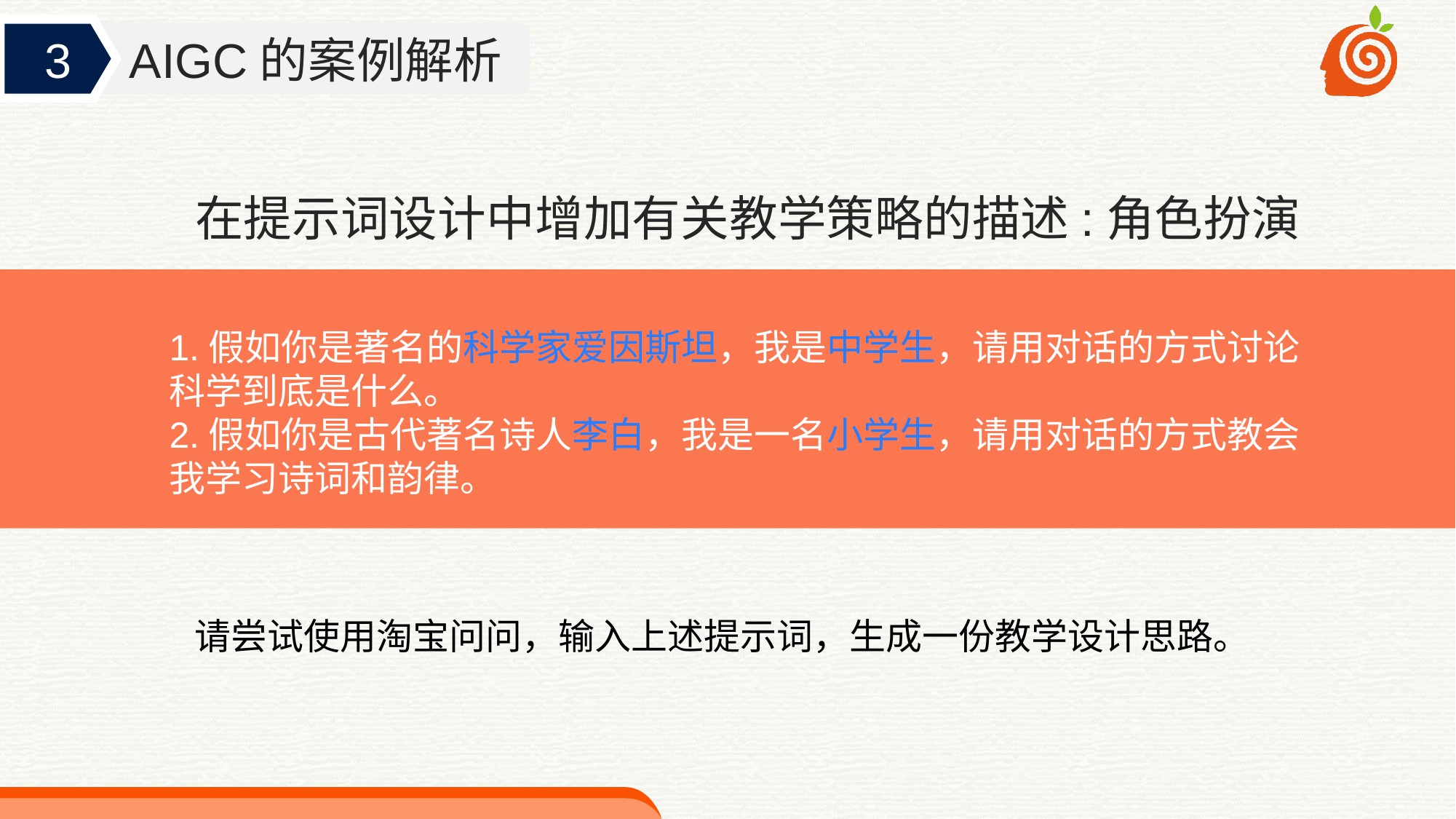

在提示词设计中增加有关教学策略的描述:角色扮演

1.假如你是著名的科学家爱因斯坦，我是中学生，请用对话的方式讨论科学到底是什么。
2.假如你是古代著名诗人李白，我是一名小学生，请用对话的方式教会我学习诗词和韵律。
请尝试使用淘宝问问，输入上述提示词，生成一份教学设计思路。